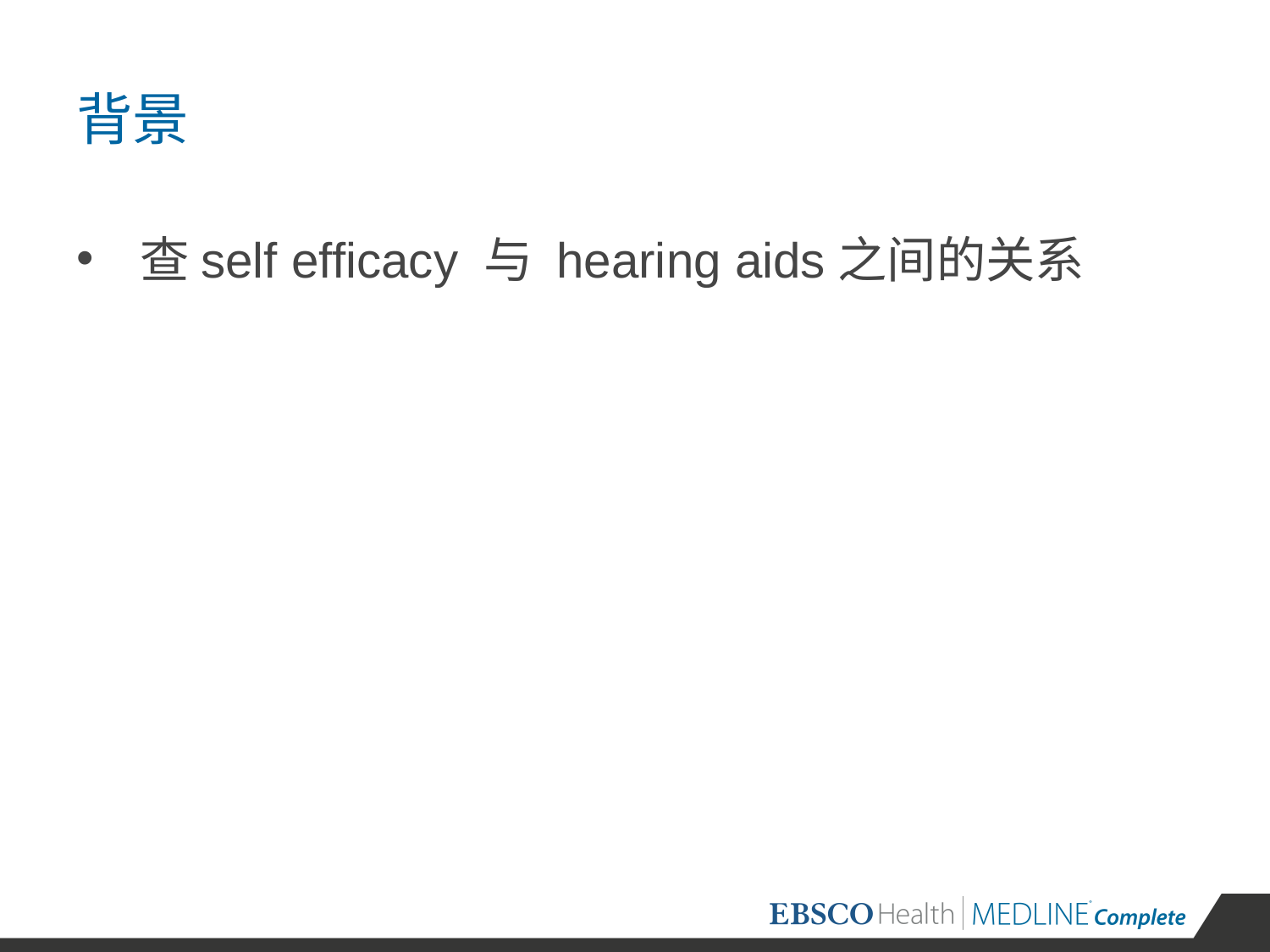

# 背景
查self efficacy 与 hearing aids之间的关系